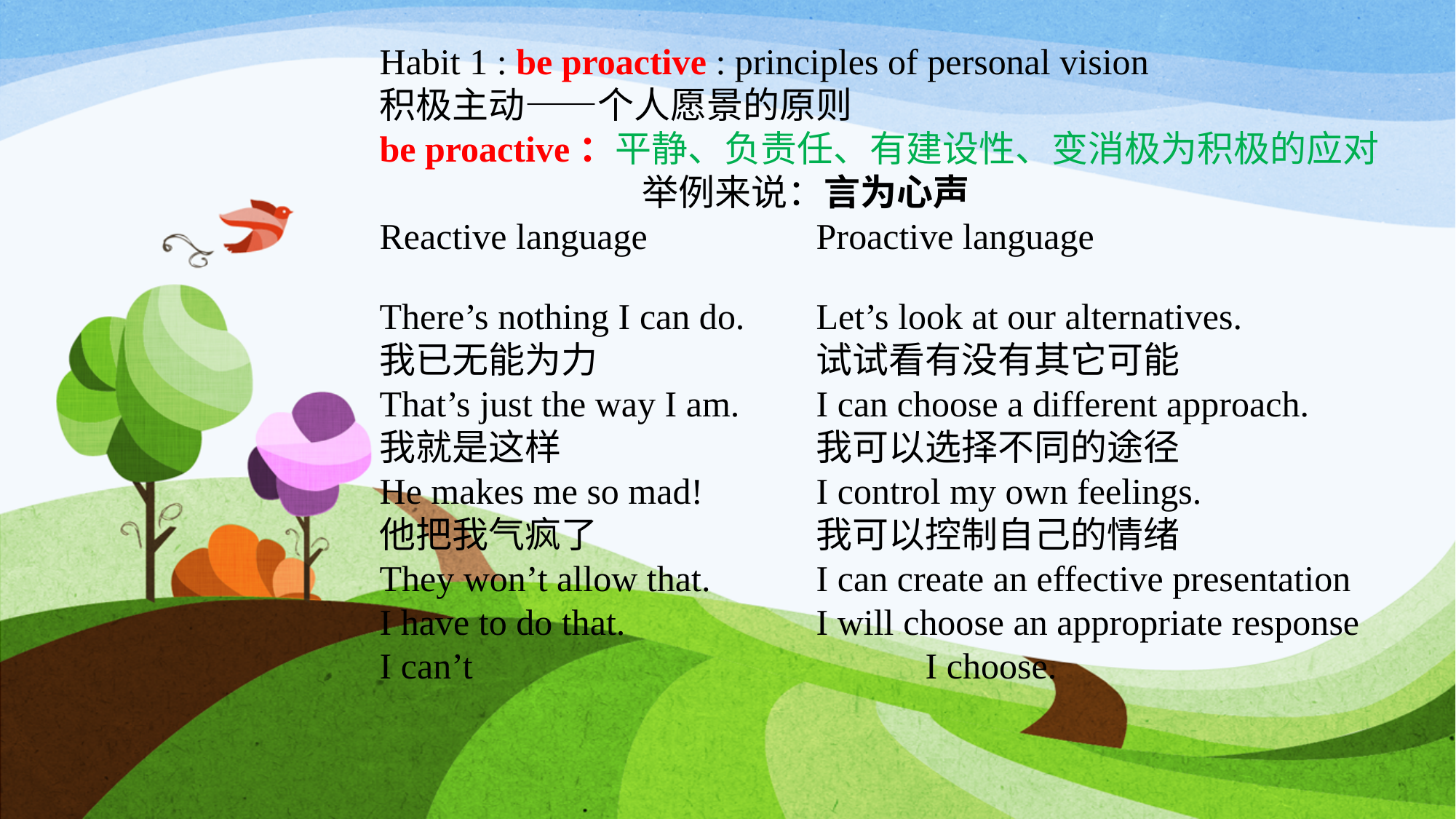

Habit 1 : be proactive : principles of personal vision
积极主动——个人愿景的原则
be proactive：平静、负责任、有建设性、变消极为积极的应对
                               举例来说：言为心声
Reactive language      		Proactive language

There’s nothing I can do.   	Let’s look at our alternatives.
我已无能为力		试试看有没有其它可能
That’s just the way I am.  	I can choose a different approach.
我就是这样			我可以选择不同的途径
He makes me so mad!    	I control my own feelings.
他把我气疯了		我可以控制自己的情绪
They won’t allow that.  	I can create an effective presentation
I have to do that.     		I will choose an appropriate response
I can’t					I choose.